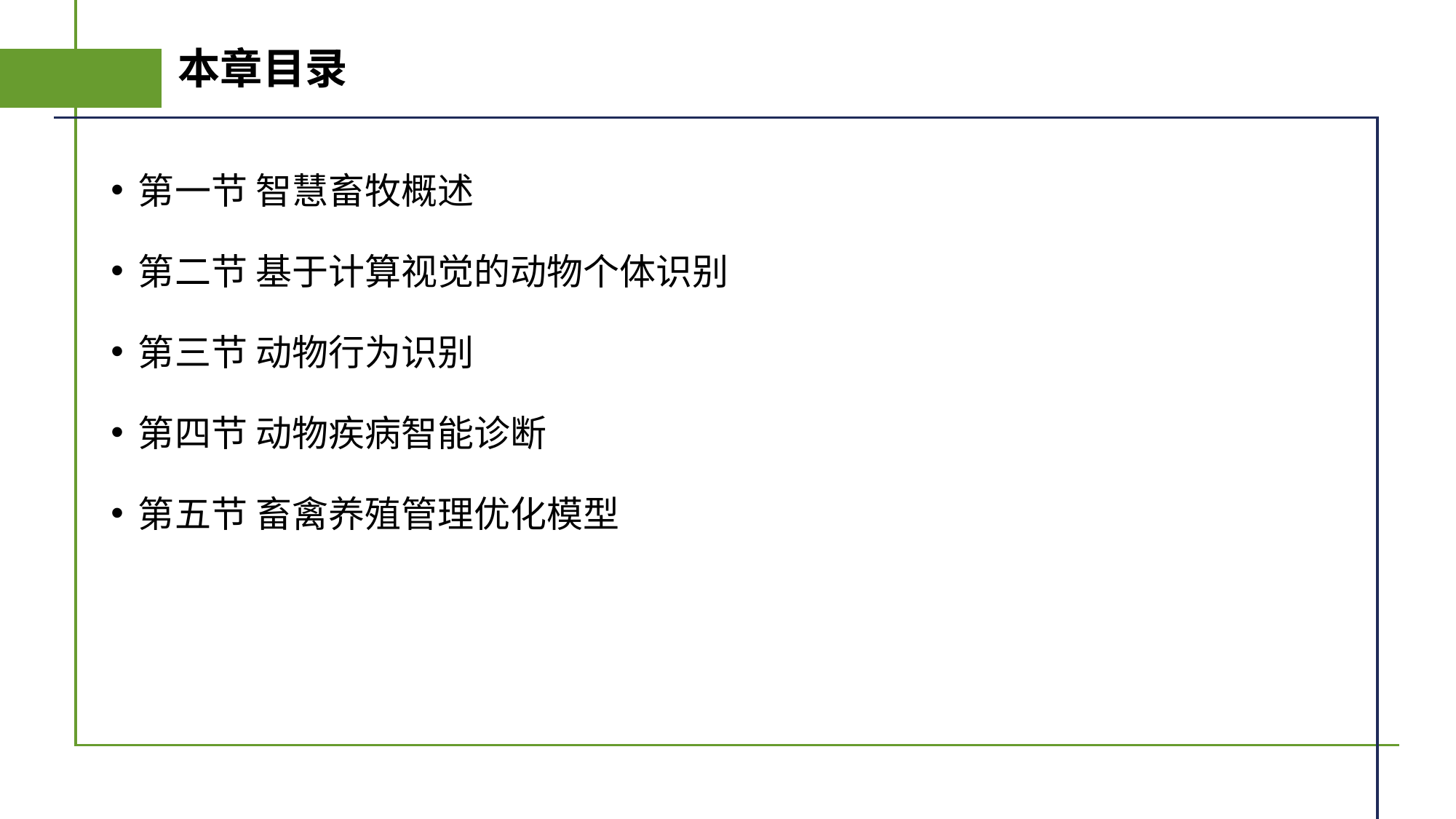

# 本章目录
第一节 智慧畜牧概述
第二节 基于计算视觉的动物个体识别
第三节 动物行为识别
第四节 动物疾病智能诊断
第五节 畜禽养殖管理优化模型